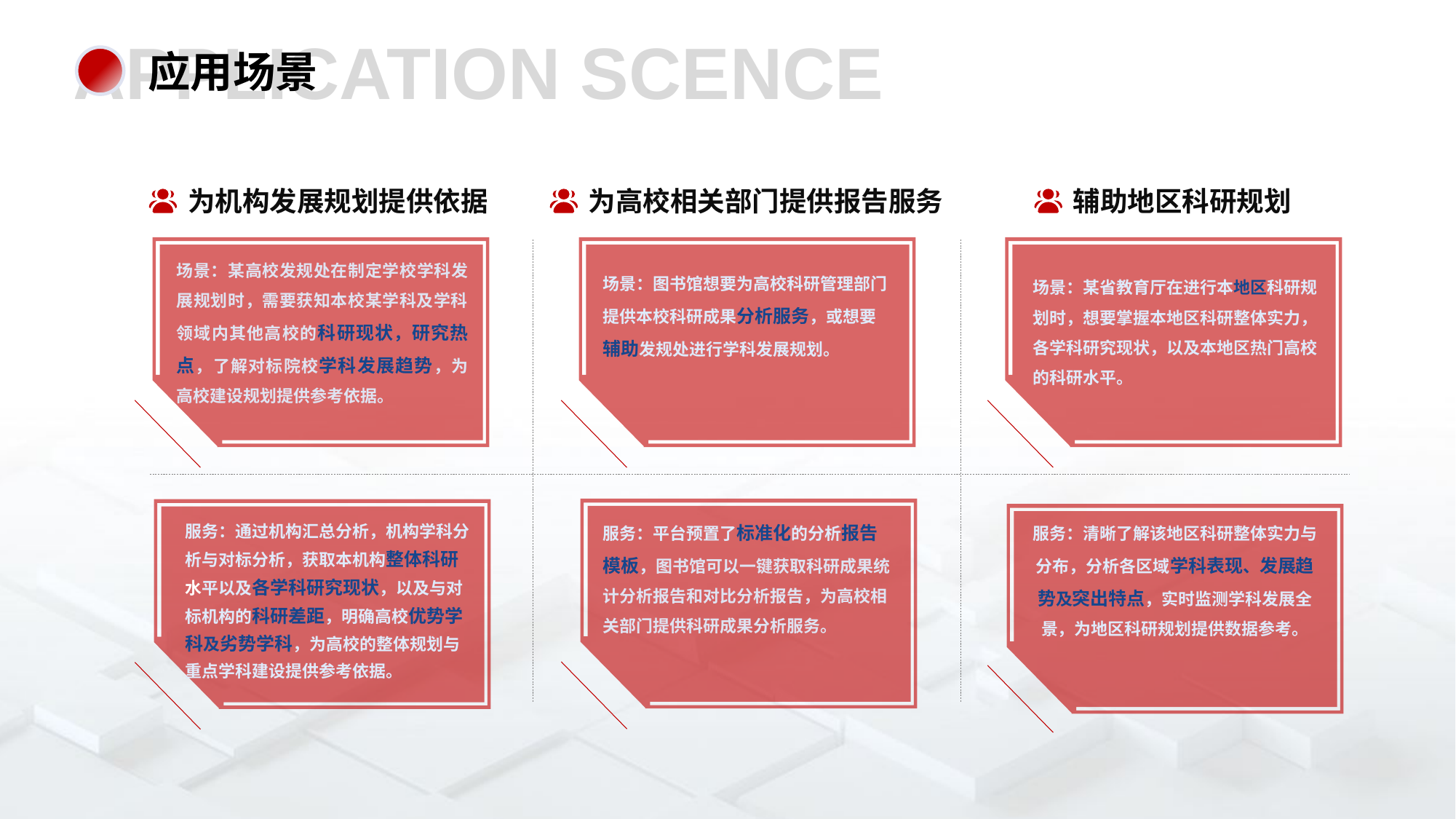

APPLICATION SCENCE
应用场景

为机构发展规划提供依据
为高校相关部门提供报告服务
辅助地区科研规划

场景：某省教育厅在进行本地区科研规划时，想要掌握本地区科研整体实力，各学科研究现状，以及本地区热门高校的科研水平。
场景：图书馆想要为高校科研管理部门提供本校科研成果分析服务，或想要辅助发规处进行学科发展规划。
场景：某高校发规处在制定学校学科发展规划时，需要获知本校某学科及学科领域内其他高校的科研现状，研究热点，了解对标院校学科发展趋势，为高校建设规划提供参考依据。

服务：通过机构汇总分析，机构学科分析与对标分析，获取本机构整体科研水平以及各学科研究现状，以及与对标机构的科研差距，明确高校优势学科及劣势学科，为高校的整体规划与重点学科建设提供参考依据。

服务：清晰了解该地区科研整体实力与分布，分析各区域学科表现、发展趋势及突出特点，实时监测学科发展全景，为地区科研规划提供数据参考。
服务：平台预置了标准化的分析报告模板，图书馆可以一键获取科研成果统计分析报告和对比分析报告，为高校相关部门提供科研成果分析服务。

13